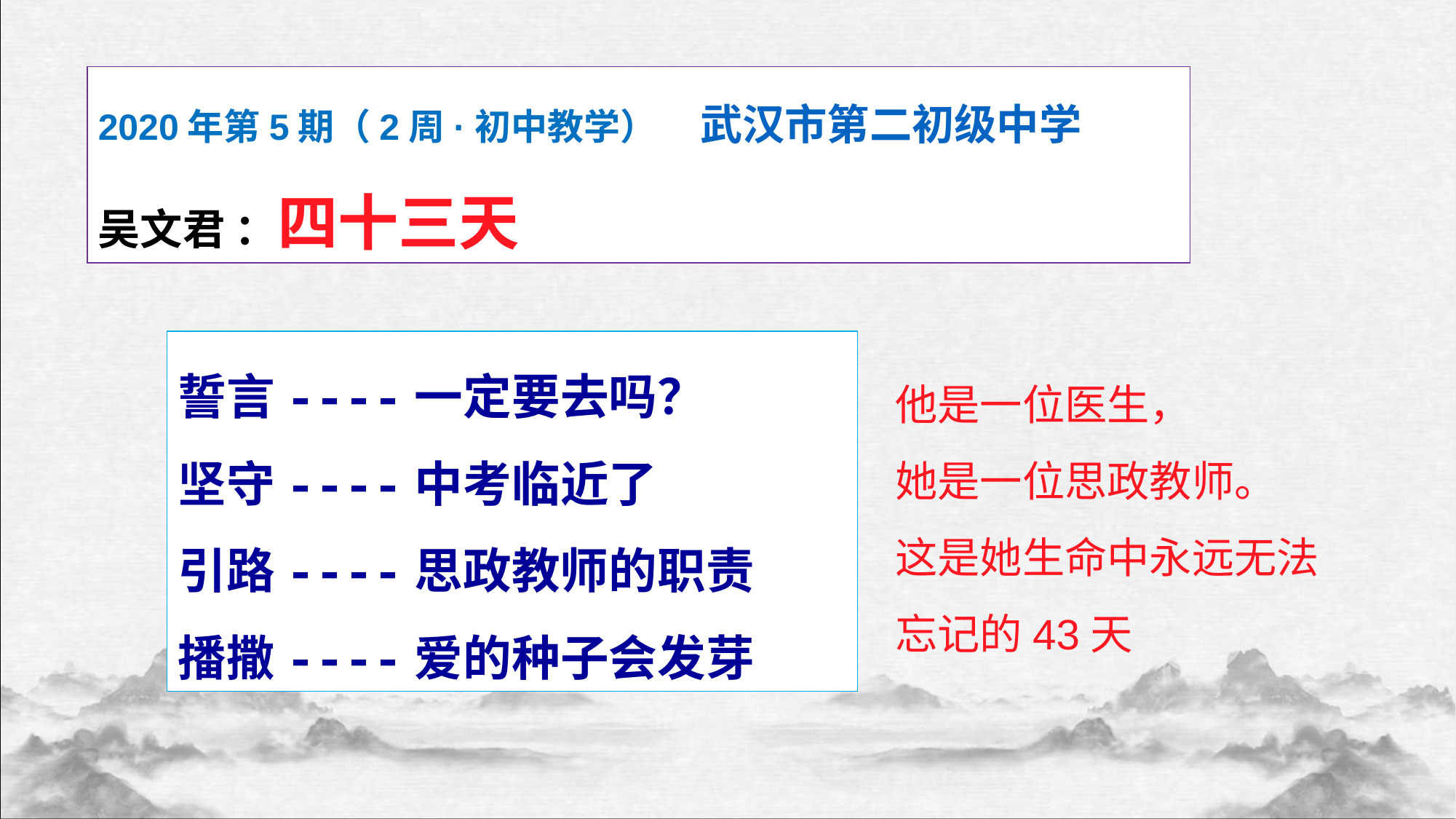

2020年第5期（2周·初中教学）     武汉市第二初级中学
吴文君 ：四十三天
誓言----一定要去吗？
坚守----中考临近了
引路----思政教师的职责
播撒----爱的种子会发芽
他是一位医生，
她是一位思政教师。
这是她生命中永远无法忘记的43天